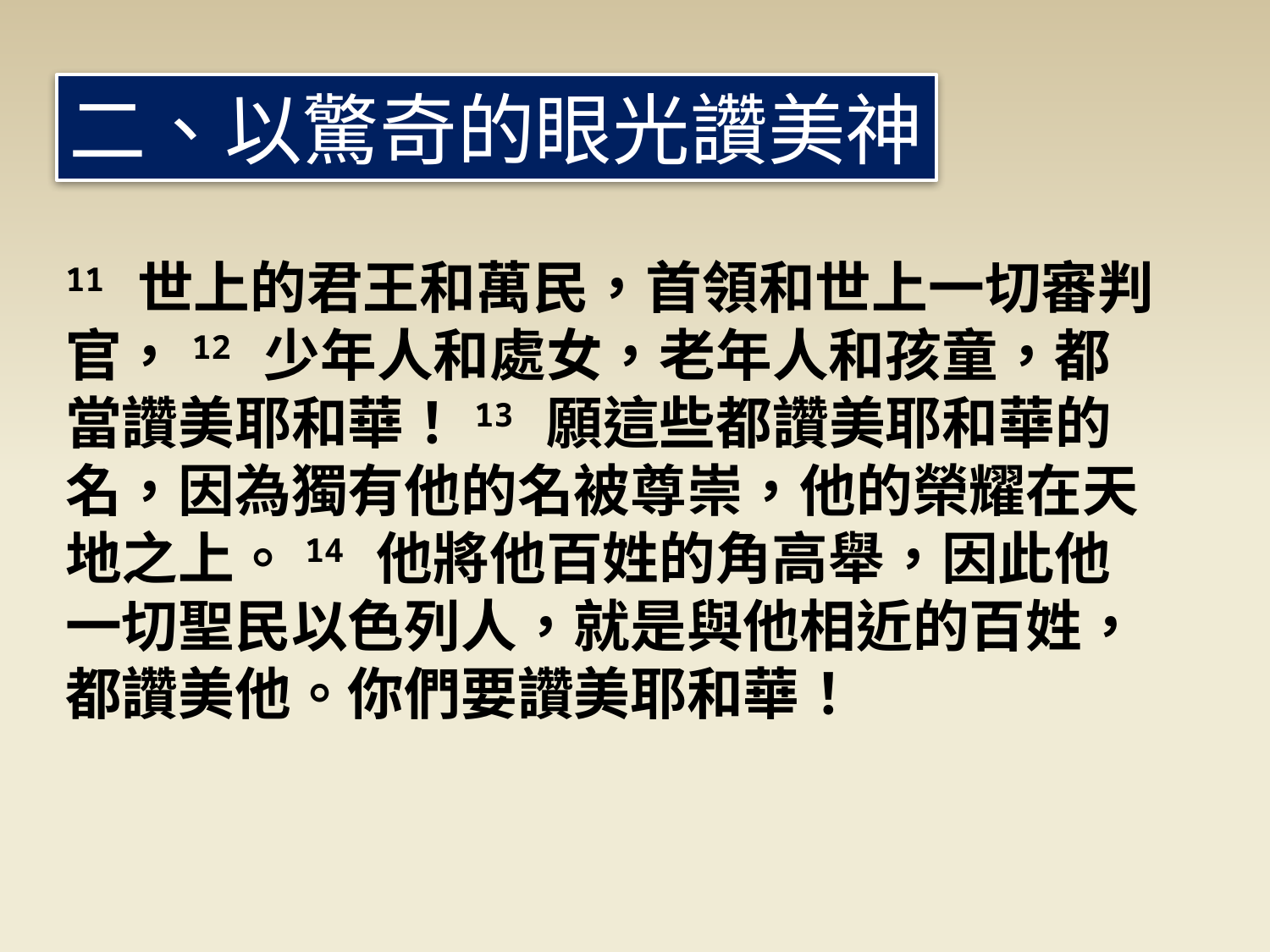

二、以驚奇的眼光讚美神
11 世上的君王和萬民，首領和世上一切審判官，12 少年人和處女，老年人和孩童，都當讚美耶和華！13 願這些都讚美耶和華的名，因為獨有他的名被尊崇，他的榮耀在天地之上。14 他將他百姓的角高舉，因此他一切聖民以色列人，就是與他相近的百姓，都讚美他。你們要讚美耶和華！